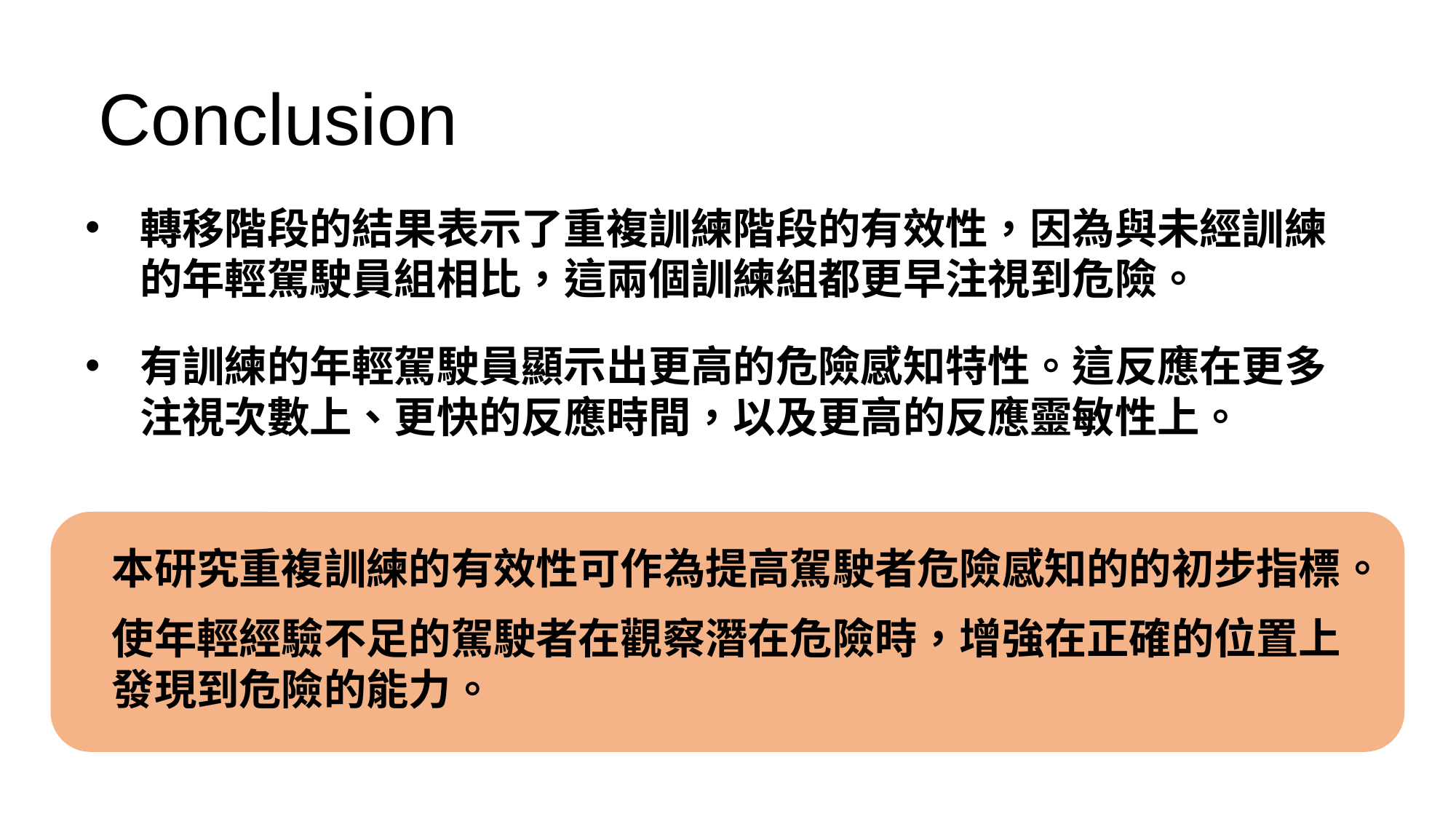

Conclusion
轉移階段的結果表示了重複訓練階段的有效性，因為與未經訓練的年輕駕駛員組相比，這兩個訓練組都更早注視到危險。
有訓練的年輕駕駛員顯示出更高的危險感知特性。這反應在更多注視次數上、更快的反應時間，以及更高的反應靈敏性上。

本研究重複訓練的有效性可作為提高駕駛者危險感知的的初步指標。
使年輕經驗不足的駕駛者在觀察潛在危險時，增強在正確的位置上發現到危險的能力。